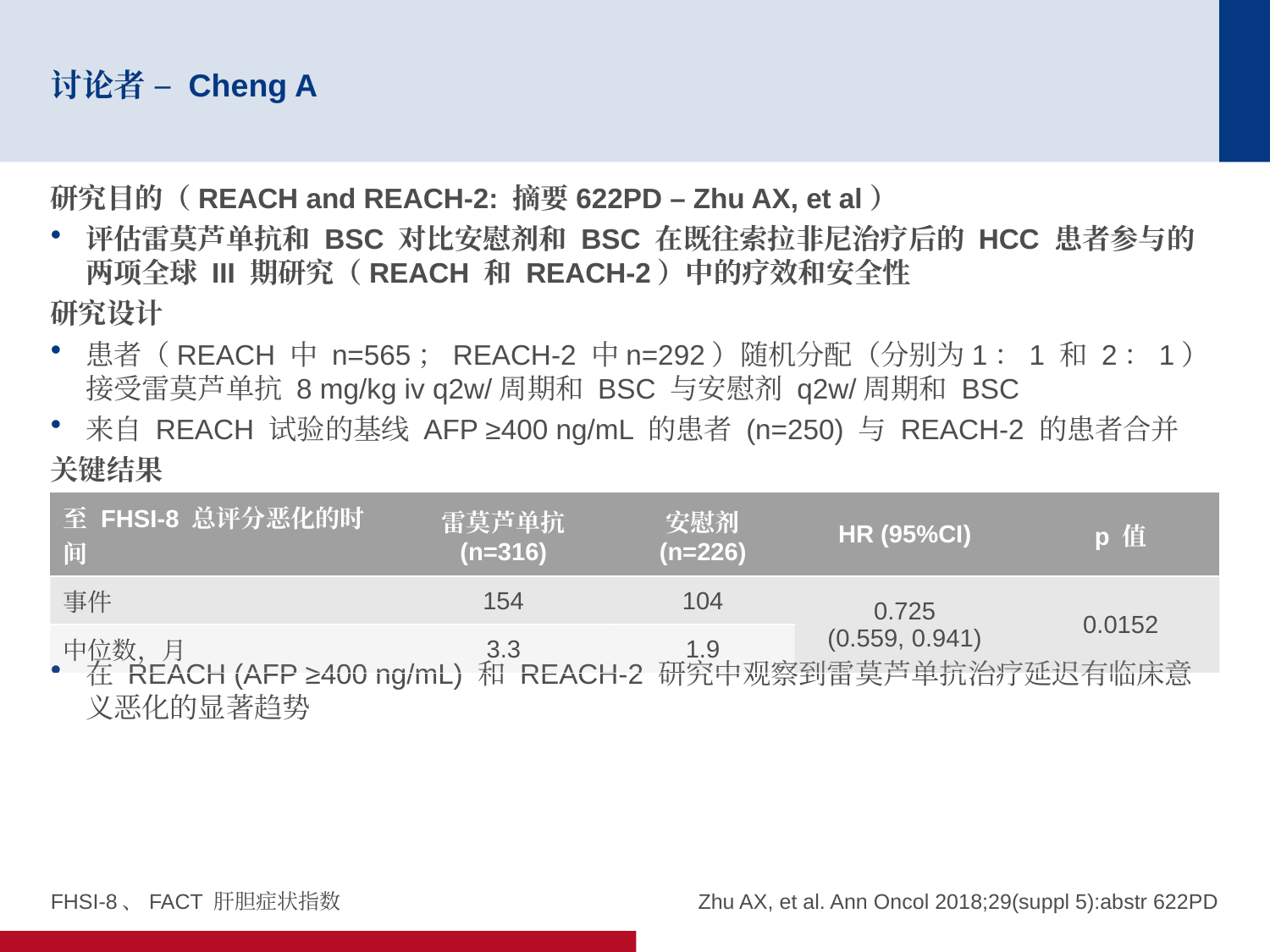

# 讨论者 – Cheng A
研究目的（REACH and REACH-2: 摘要622PD – Zhu AX, et al）
评估雷莫芦单抗和 BSC 对比安慰剂和 BSC 在既往索拉非尼治疗后的 HCC 患者参与的两项全球 III 期研究（REACH 和 REACH-2）中的疗效和安全性
研究设计
患者（REACH 中 n=565；REACH-2 中n=292）随机分配（分别为1：1 和 2：1）接受雷莫芦单抗 8 mg/kg iv q2w/周期和 BSC 与安慰剂 q2w/周期和 BSC
来自 REACH 试验的基线 AFP ≥400 ng/mL 的患者 (n=250) 与 REACH-2 的患者合并
关键结果

在 REACH (AFP ≥400 ng/mL) 和 REACH-2 研究中观察到雷莫芦单抗治疗延迟有临床意义恶化的显著趋势
| 至 FHSI-8 总评分恶化的时间 | 雷莫芦单抗 (n=316) | 安慰剂 (n=226) | HR (95%CI) | p 值 |
| --- | --- | --- | --- | --- |
| 事件 | 154 | 104 | 0.725 (0.559, 0.941) | 0.0152 |
| 中位数，月 | 3.3 | 1.9 |  |  |
FHSI-8、FACT 肝胆症状指数
Zhu AX, et al. Ann Oncol 2018;29(suppl 5):abstr 622PD